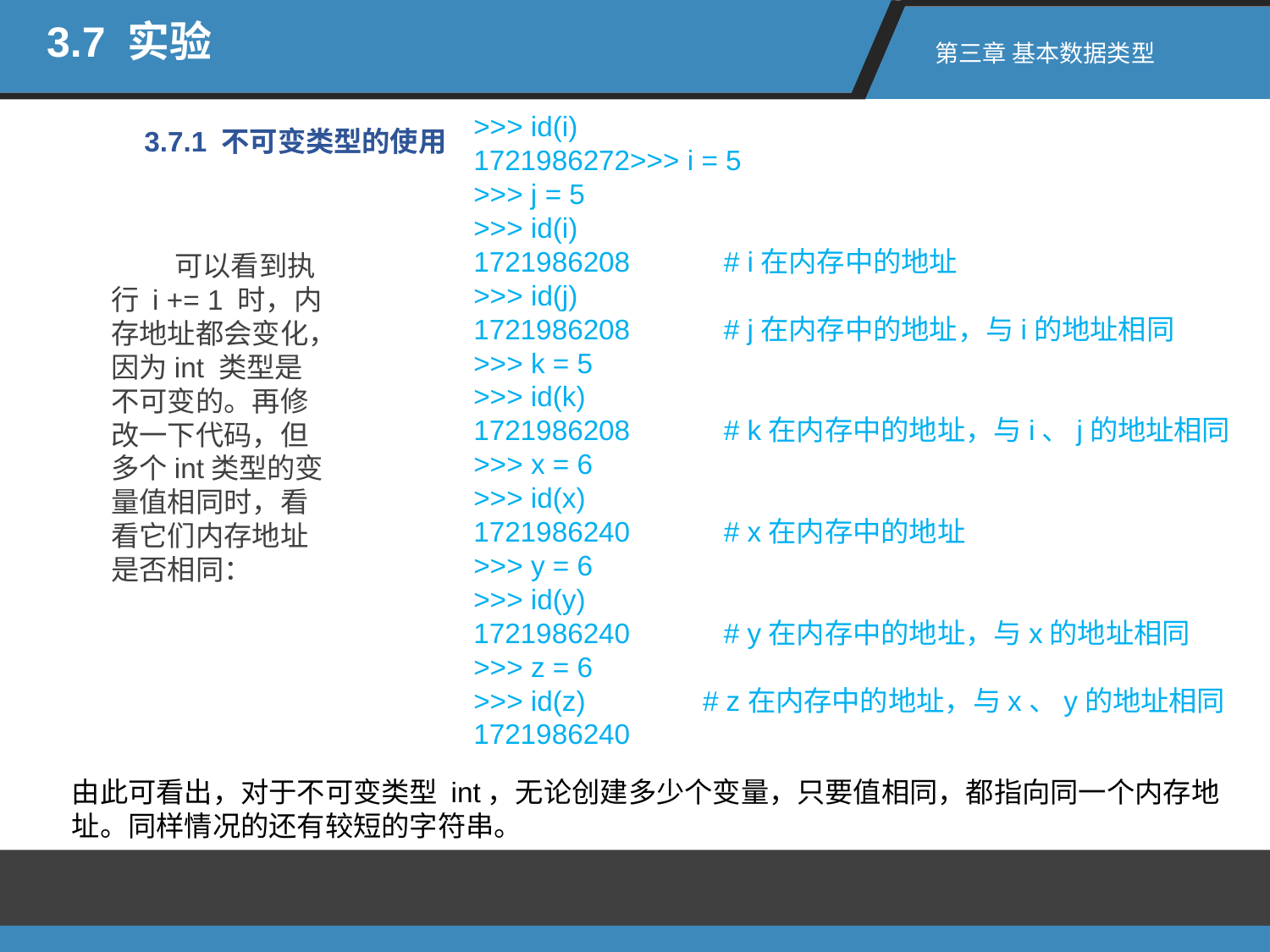

3.7 实验
第三章 基本数据类型
>>> id(i)
1721986272>>> i = 5
>>> j = 5
>>> id(i)
1721986208            # i在内存中的地址
>>> id(j)
1721986208            # j在内存中的地址，与i的地址相同
>>> k = 5
>>> id(k)
1721986208            # k在内存中的地址，与i、j的地址相同
>>> x = 6
>>> id(x)
1721986240            # x在内存中的地址
>>> y = 6
>>> id(y)
1721986240            # y在内存中的地址，与x的地址相同
>>> z = 6
>>> id(z)               # z在内存中的地址，与x、y的地址相同
1721986240

3.7.1 不可变类型的使用
可以看到执行 i += 1 时，内存地址都会变化，因为int 类型是不可变的。再修改一下代码，但多个int类型的变量值相同时，看看它们内存地址是否相同：
由此可看出，对于不可变类型 int，无论创建多少个变量，只要值相同，都指向同一个内存地址。同样情况的还有较短的字符串。